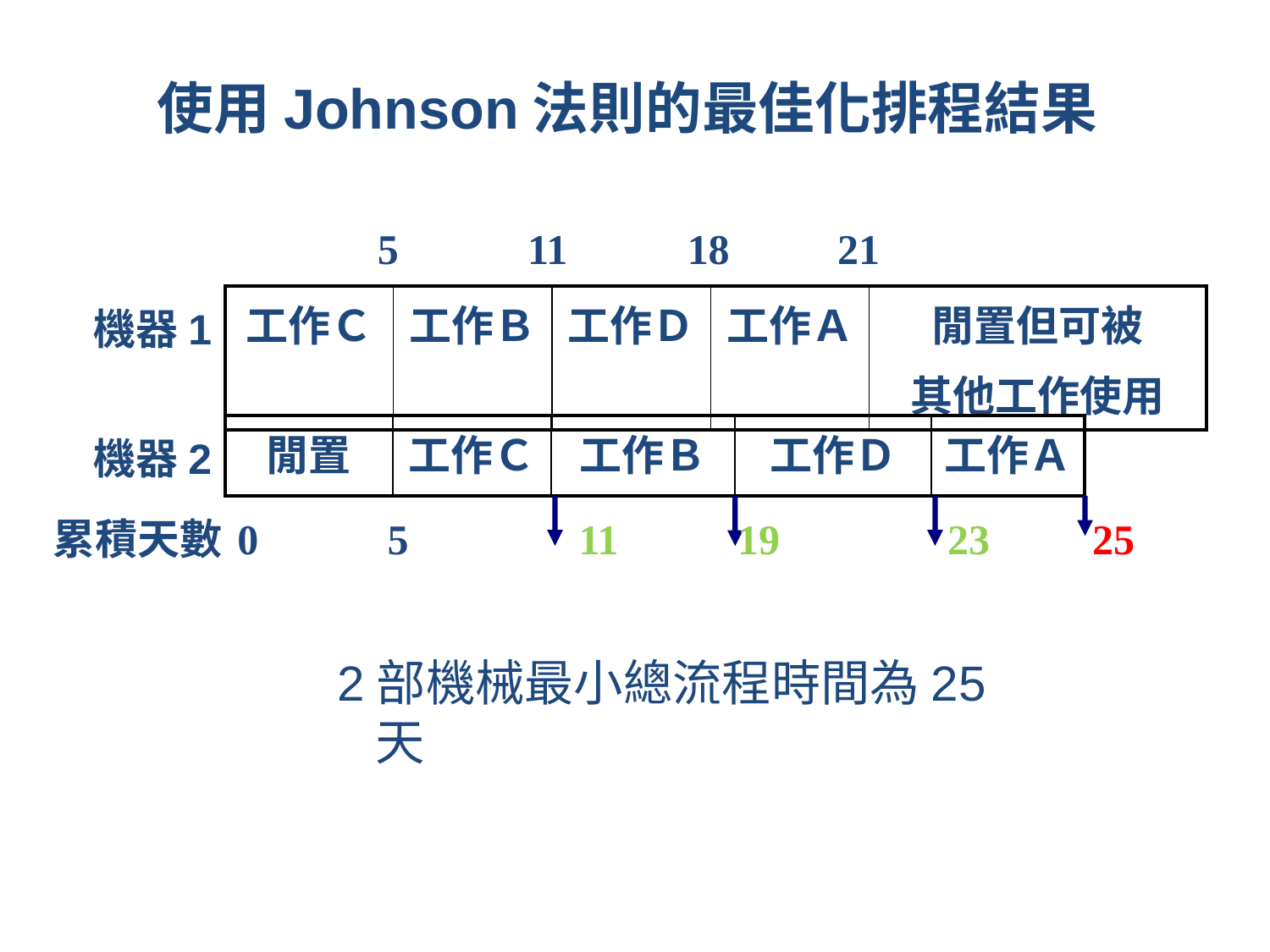

使用Johnson法則的最佳化排程結果
5
11
18
21
| 工作Ｃ | 工作Ｂ | 工作Ｄ | 工作Ａ | 閒置但可被 其他工作使用 |
| --- | --- | --- | --- | --- |
機器1
| 閒置 | 工作Ｃ | 工作Ｂ | 工作Ｄ | 工作Ａ |
| --- | --- | --- | --- | --- |
機器2

累積天數
0
5
11
19
23
25
2部機械最小總流程時間為25天